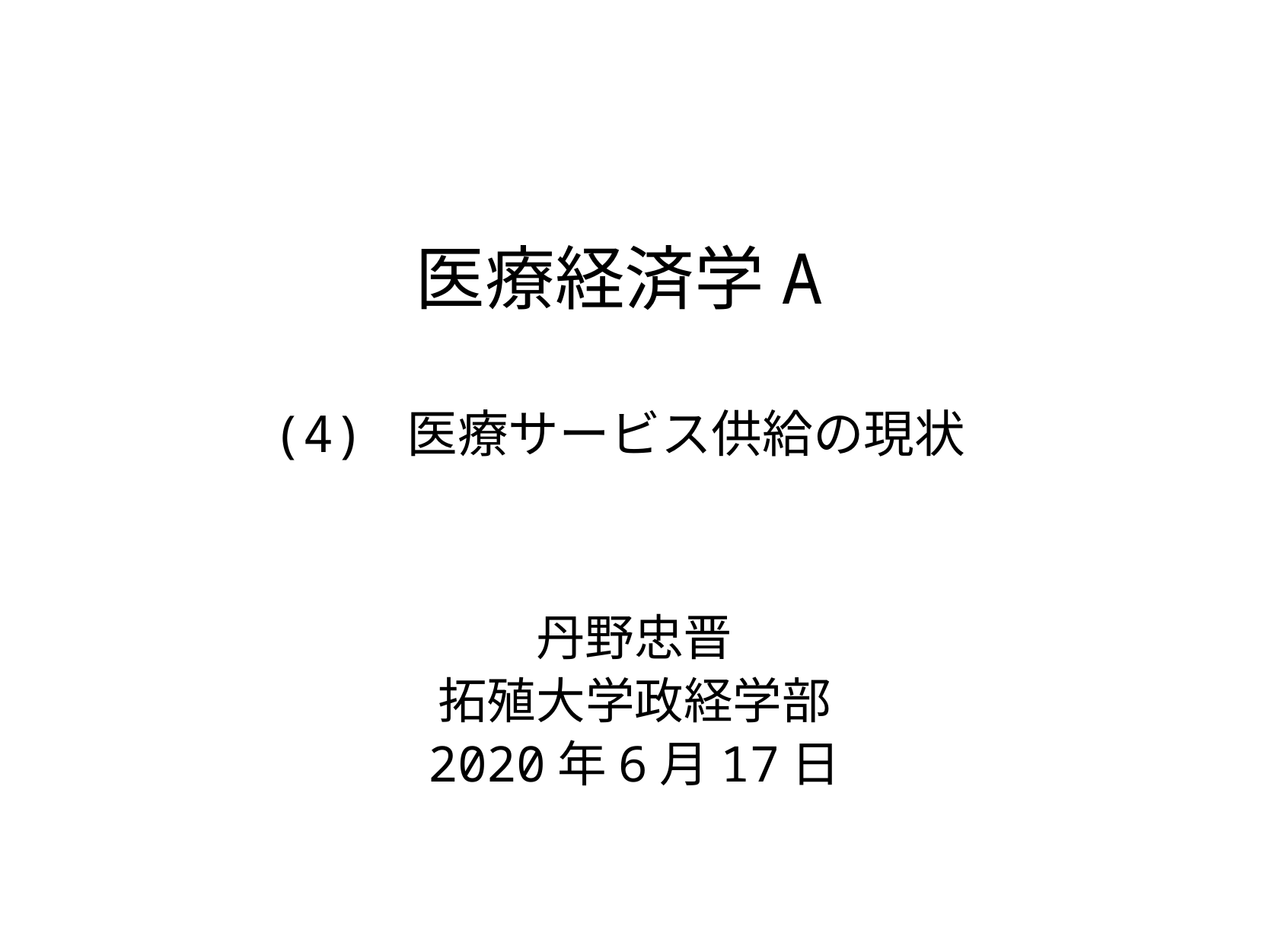

# 医療経済学A (4) 医療サービス供給の現状

丹野忠晋
拓殖大学政経学部
2020年6月17日